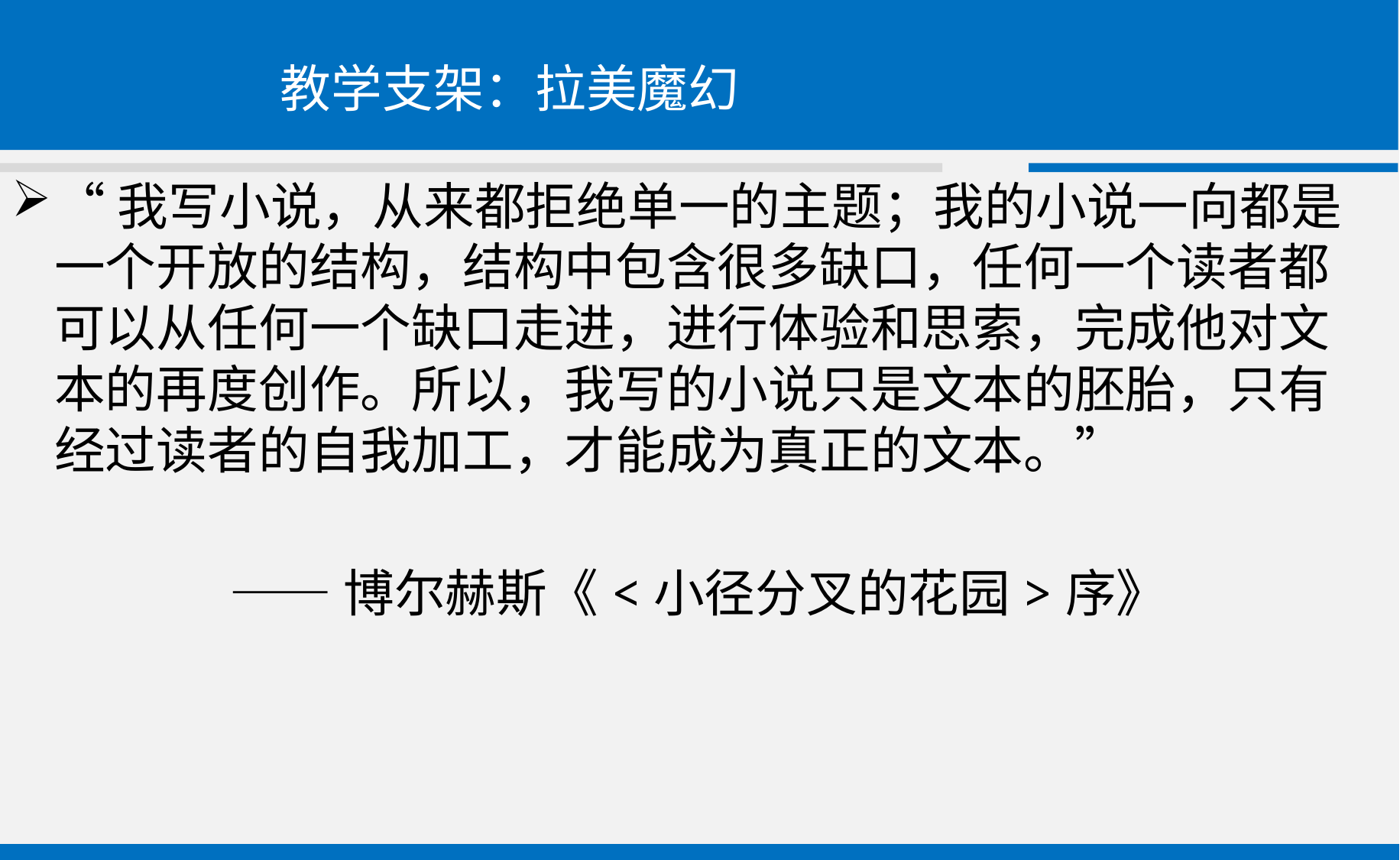

教学支架：拉美魔幻
“我写小说，从来都拒绝单一的主题；我的小说一向都是一个开放的结构，结构中包含很多缺口，任何一个读者都可以从任何一个缺口走进，进行体验和思索，完成他对文本的再度创作。所以，我写的小说只是文本的胚胎，只有经过读者的自我加工，才能成为真正的文本。”

                   ——博尔赫斯《<小径分叉的花园>序》